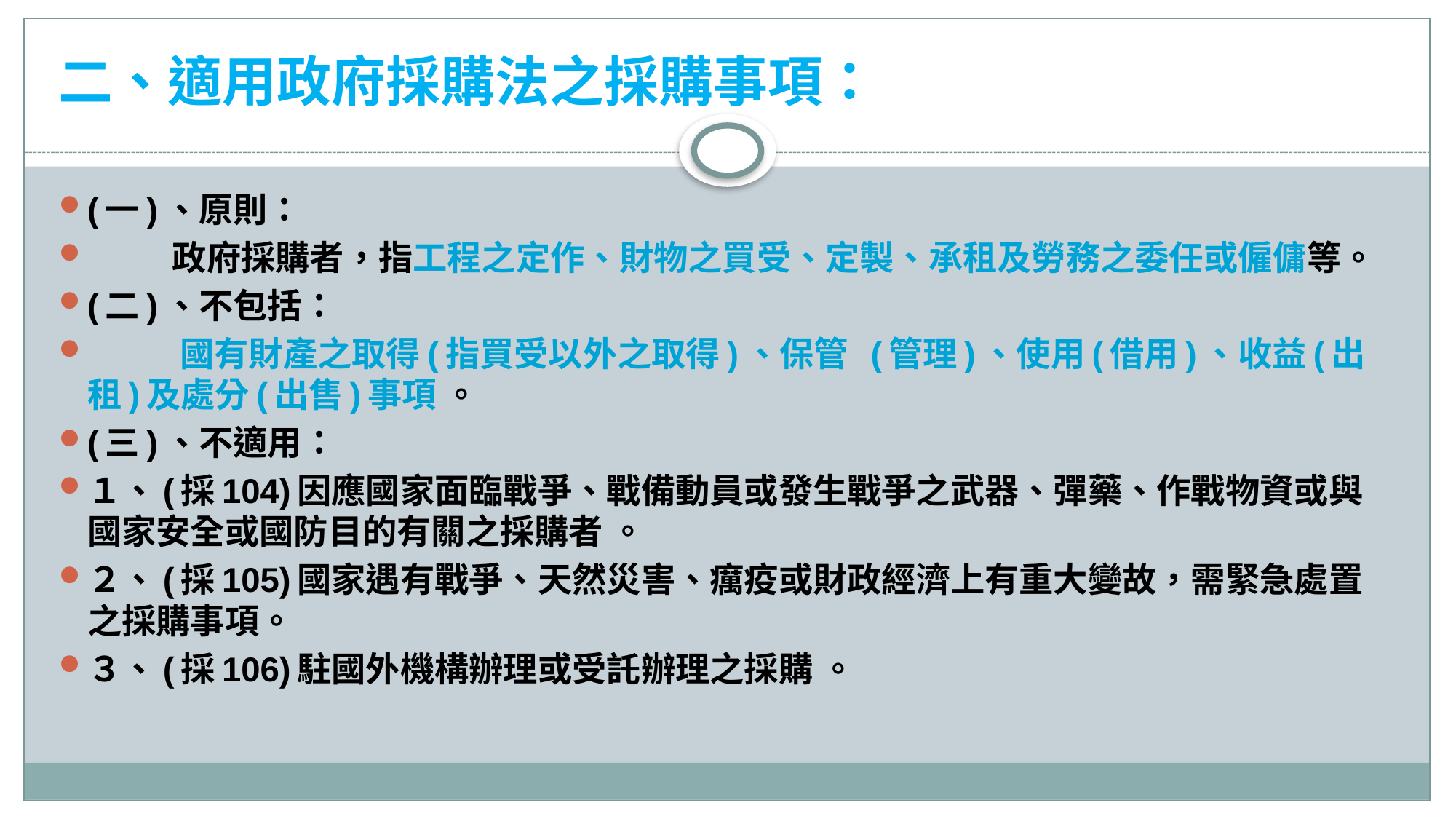

# 二、適用政府採購法之採購事項：
(一)、原則：
          政府採購者，指工程之定作、財物之買受、定製、承租及勞務之委任或僱傭等。
(二)、不包括：
           國有財產之取得(指買受以外之取得)、保管  (管理)、使用(借用)、收益(出租)及處分(出售)事項 。
(三)、不適用：
１、(採104)因應國家面臨戰爭、戰備動員或發生戰爭之武器、彈藥、作戰物資或與國家安全或國防目的有關之採購者 。
２、(採105)國家遇有戰爭、天然災害、癘疫或財政經濟上有重大變故，需緊急處置之採購事項。
３、(採106)駐國外機構辦理或受託辦理之採購 。